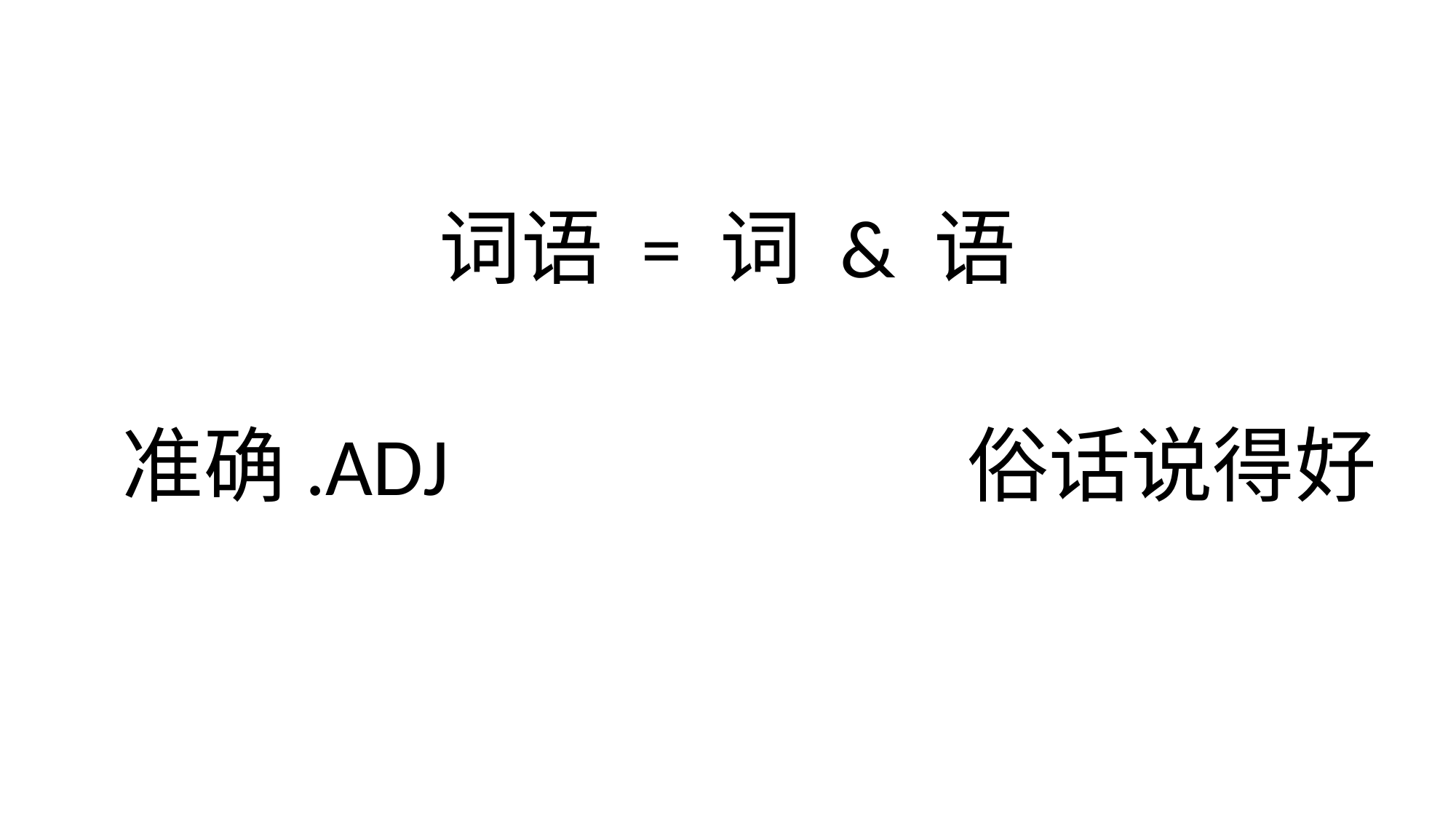

# 词语 = 词 & 语
准确.ADJ
俗话说得好